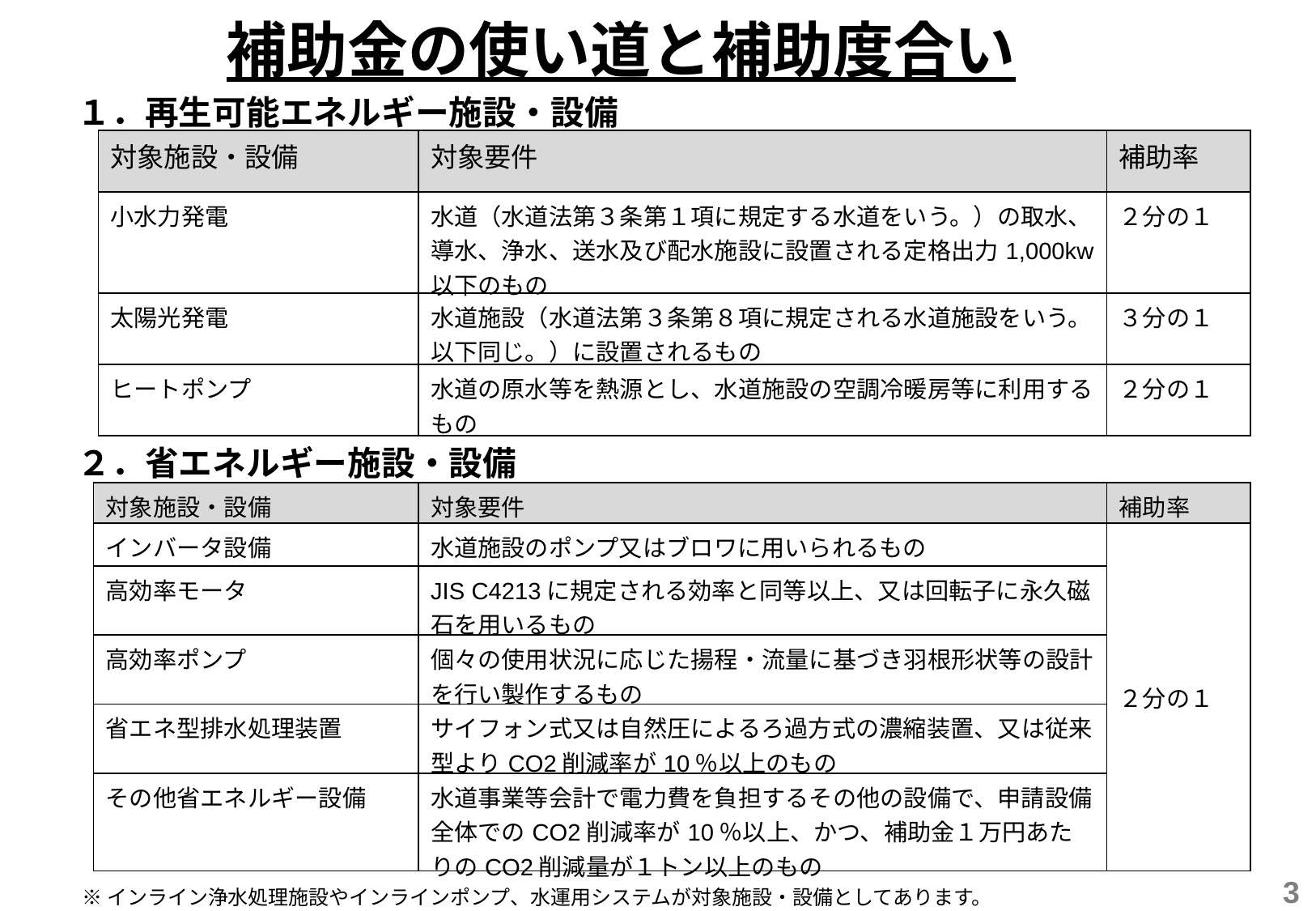

補助金の使い道と補助度合い
１．再生可能エネルギー施設・設備
| 対象施設・設備 | 対象要件 | 補助率 |
| --- | --- | --- |
| 小水力発電 | 水道（水道法第３条第１項に規定する水道をいう。）の取水、導水、浄水、送水及び配水施設に設置される定格出力1,000kw以下のもの | ２分の１ |
| 太陽光発電 | 水道施設（水道法第３条第８項に規定される水道施設をいう。以下同じ。）に設置されるもの | ３分の１ |
| ヒートポンプ | 水道の原水等を熱源とし、水道施設の空調冷暖房等に利用するもの | ２分の１ |
２．省エネルギー施設・設備
| 対象施設・設備 | 対象要件 | 補助率 |
| --- | --- | --- |
| インバータ設備 | 水道施設のポンプ又はブロワに用いられるもの | ２分の１ |
| 高効率モータ | JIS C4213に規定される効率と同等以上、又は回転子に永久磁石を用いるもの |  |
| 高効率ポンプ | 個々の使用状況に応じた揚程・流量に基づき羽根形状等の設計を行い製作するもの |  |
| 省エネ型排水処理装置 | サイフォン式又は自然圧によるろ過方式の濃縮装置、又は従来型よりCO2削減率が10％以上のもの |  |
| その他省エネルギー設備 | 水道事業等会計で電力費を負担するその他の設備で、申請設備全体でのCO2削減率が10％以上、かつ、補助金１万円あたりのCO2削減量が１トン以上のもの |  |
※インライン浄水処理施設やインラインポンプ、水運用システムが対象施設・設備としてあります。
3